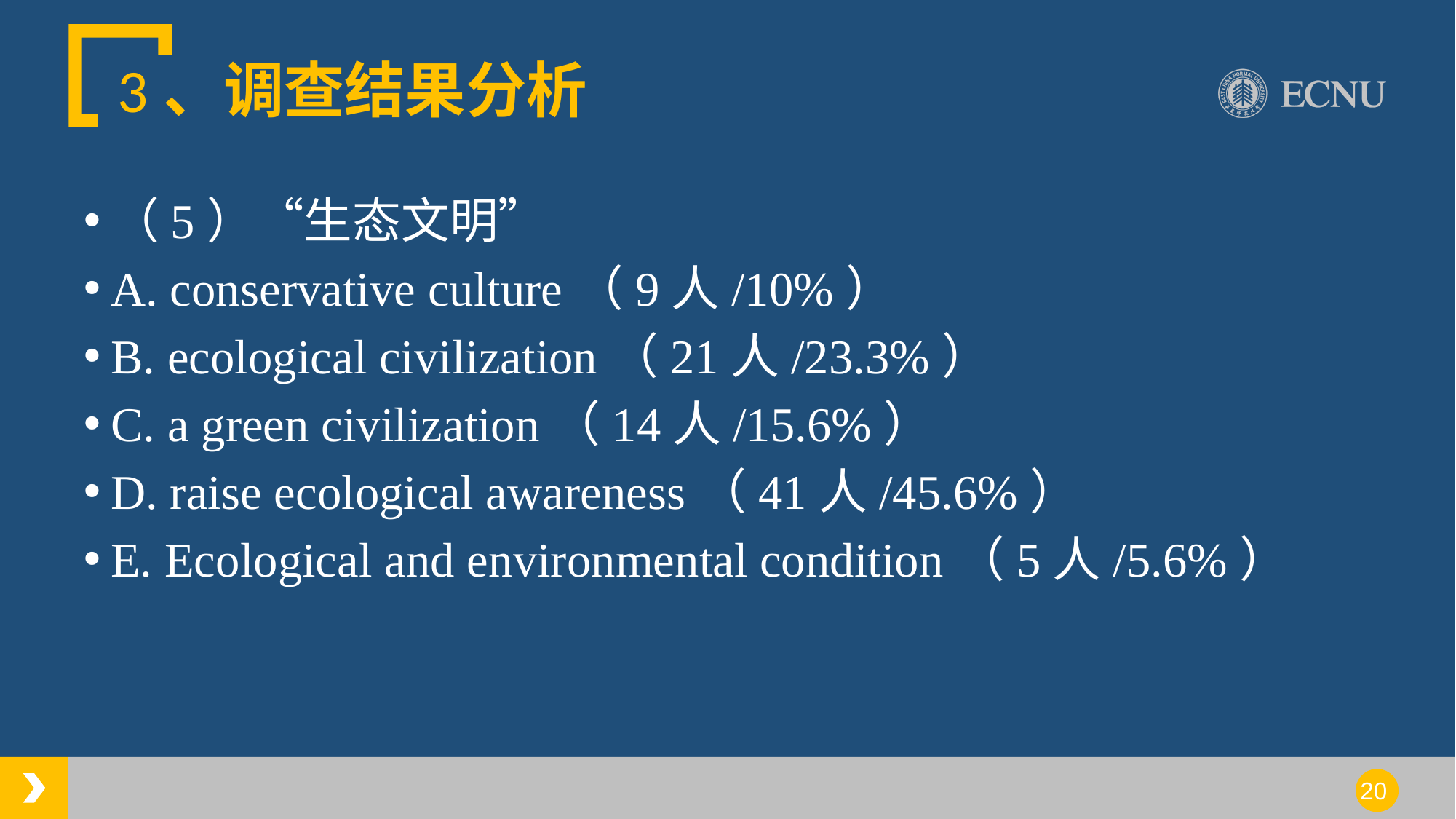

# 3、调查结果分析
（5）“生态文明”
A. conservative culture（9人/10%）
B. ecological civilization（21人/23.3%）
C. a green civilization（14人/15.6%）
D. raise ecological awareness（41人/45.6%）
E. Ecological and environmental condition（5人/5.6%）